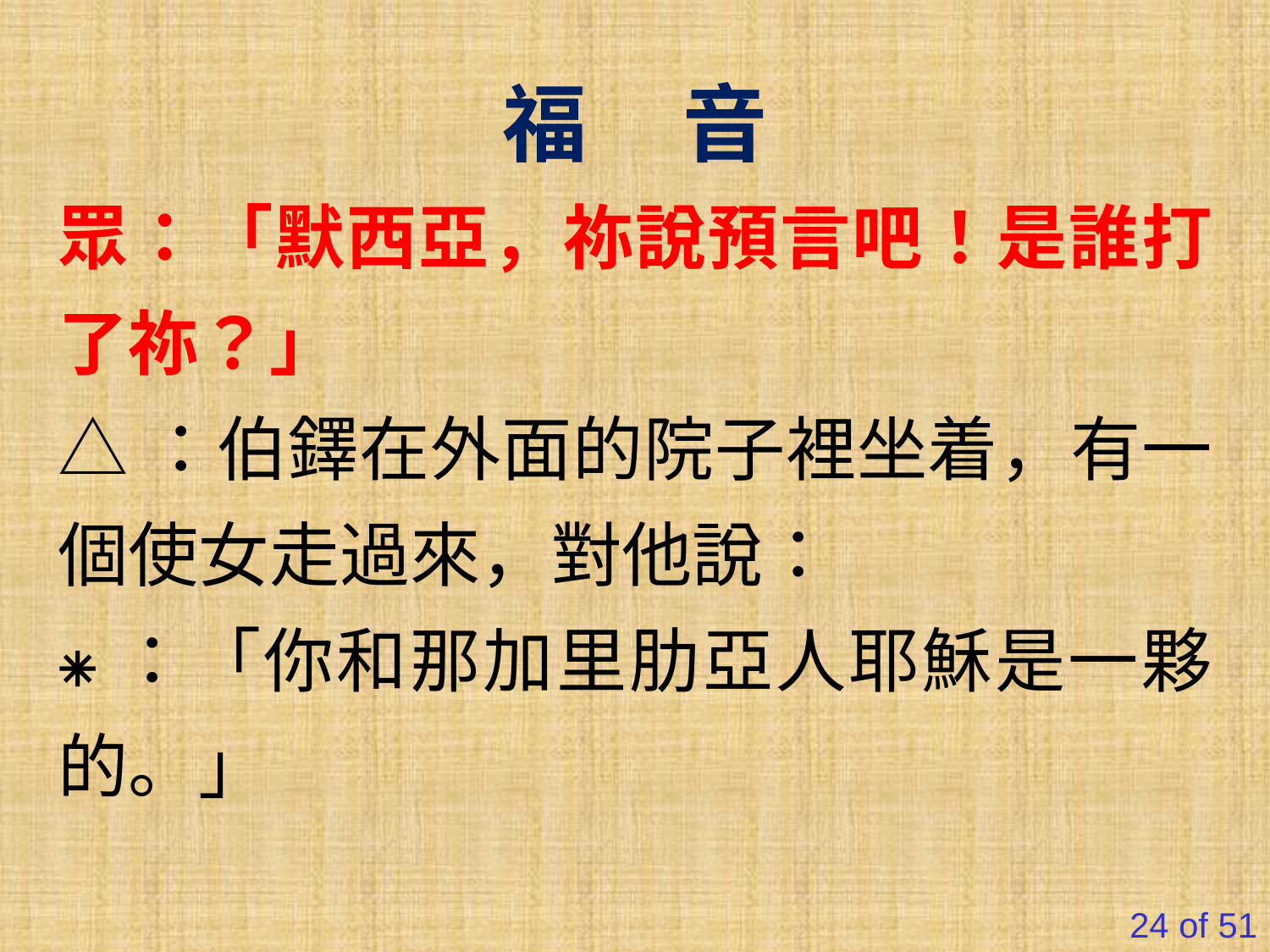

福     音
眾：「默西亞，祢說預言吧！是誰打了祢？」
△：伯鐸在外面的院子裡坐着，有一個使女走過來，對他說：
⁕：「你和那加里肋亞人耶穌是一夥的。」
24 of 51